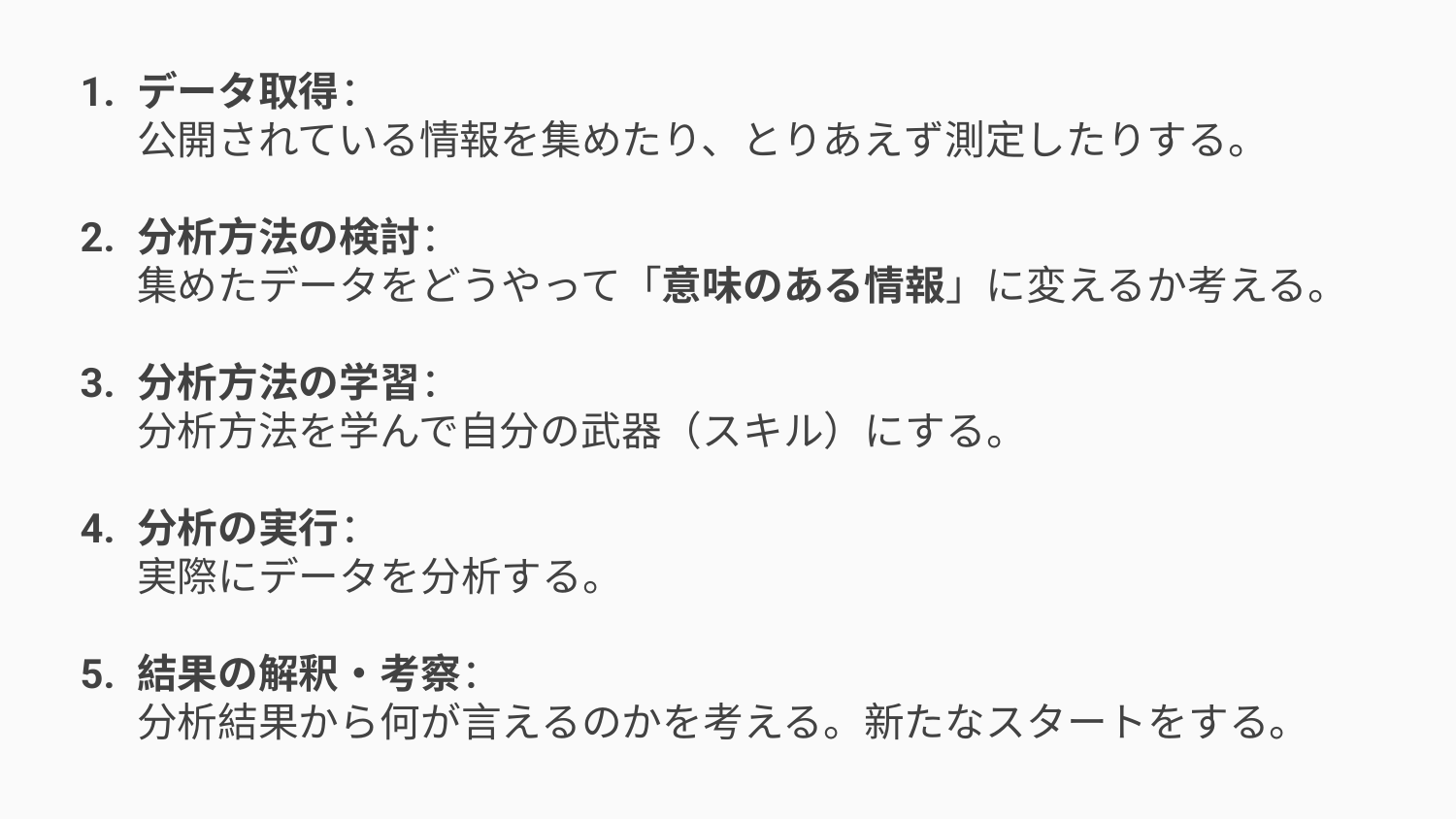

# データ取得： 公開されている情報を集めたり、とりあえず測定したりする。
分析方法の検討：
集めたデータをどうやって「意味のある情報」に変えるか考える。
分析方法の学習：
分析方法を学んで自分の武器（スキル）にする。
分析の実行：
実際にデータを分析する。
結果の解釈・考察：
分析結果から何が言えるのかを考える。新たなスタートをする。